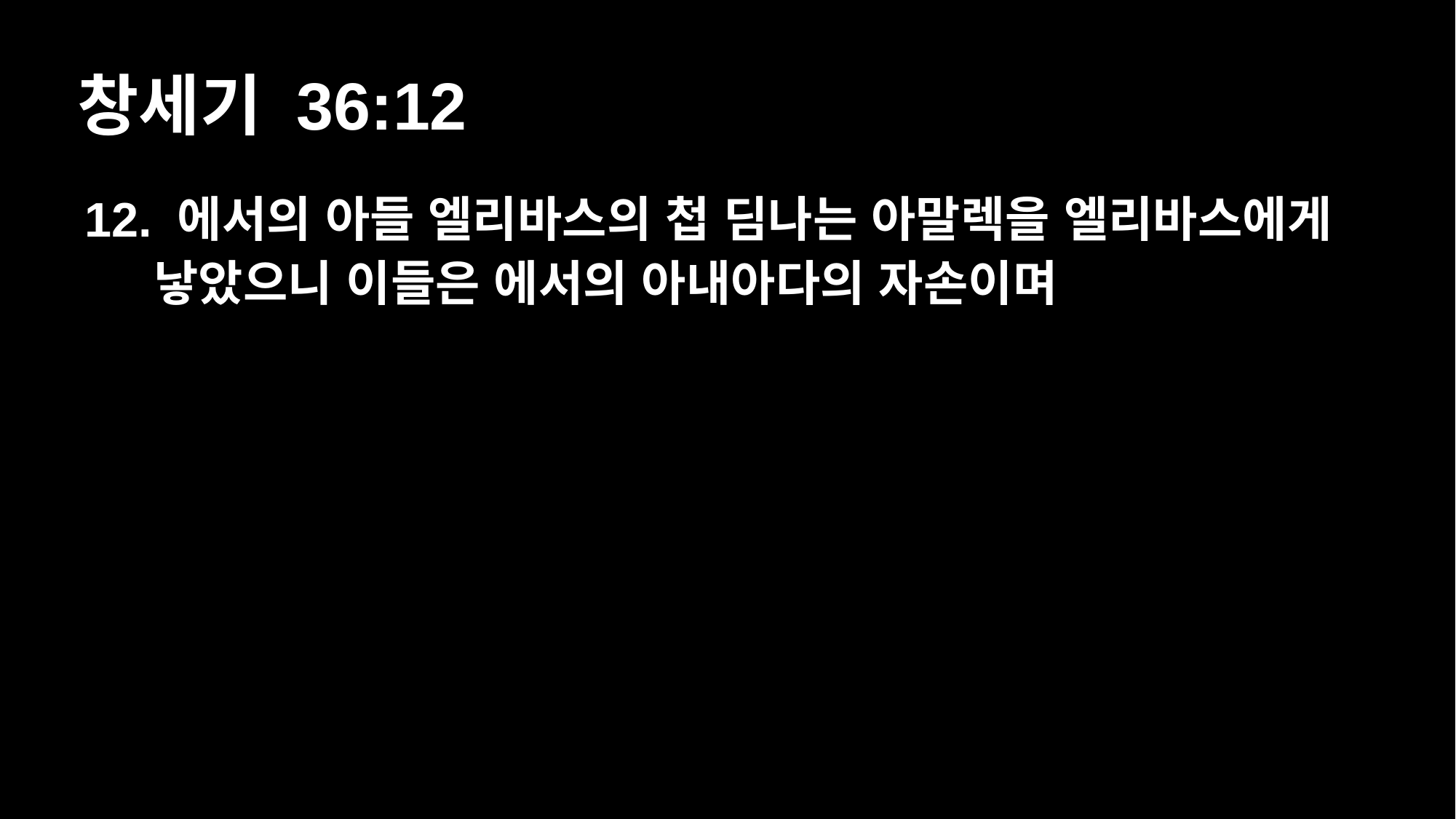

# 창세기 36:12
12. 에서의 아들 엘리바스의 첩 딤나는 아말렉을 엘리바스에게 낳았으니 이들은 에서의 아내아다의 자손이며